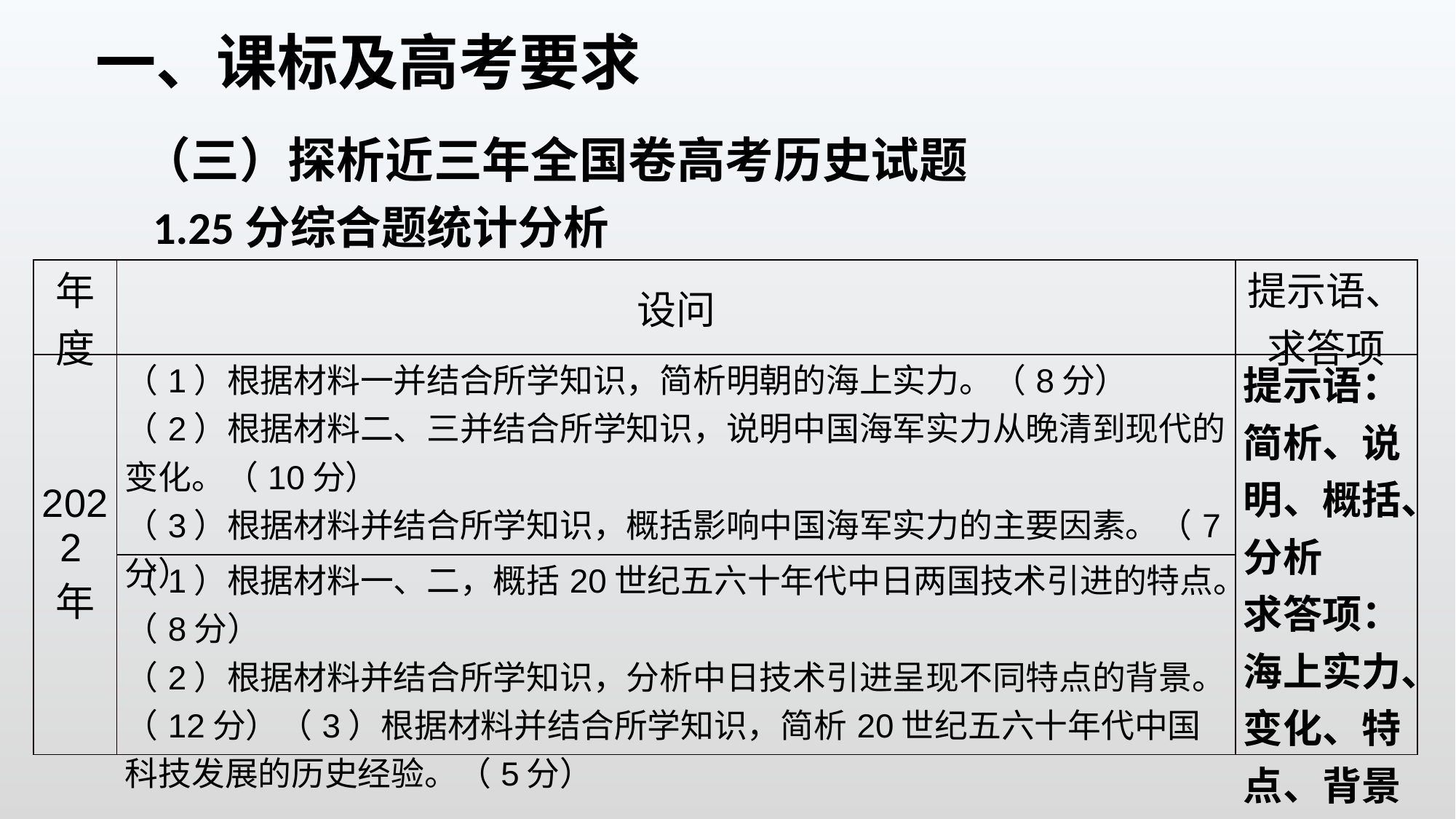

一、课标及高考要求
（三）探析近三年全国卷高考历史试题
1.25分综合题统计分析
| 年度 | 设问 | 提示语、求答项 |
| --- | --- | --- |
| 2022年 | （1）根据材料一并结合所学知识，简析明朝的海上实力。（8分） （2）根据材料二、三并结合所学知识，说明中国海军实力从晚清到现代的变化。（10分） （3）根据材料并结合所学知识，概括影响中国海军实力的主要因素。（7分） | 提示语：简析、说明、概括、分析 求答项：海上实力、变化、特点、背景 |
|  | （1）根据材料一、二，概括20世纪五六十年代中日两国技术引进的特点。（8分） （2）根据材料并结合所学知识，分析中日技术引进呈现不同特点的背景。（12分）（3）根据材料并结合所学知识，简析20世纪五六十年代中国科技发展的历史经验。（5分） |  |